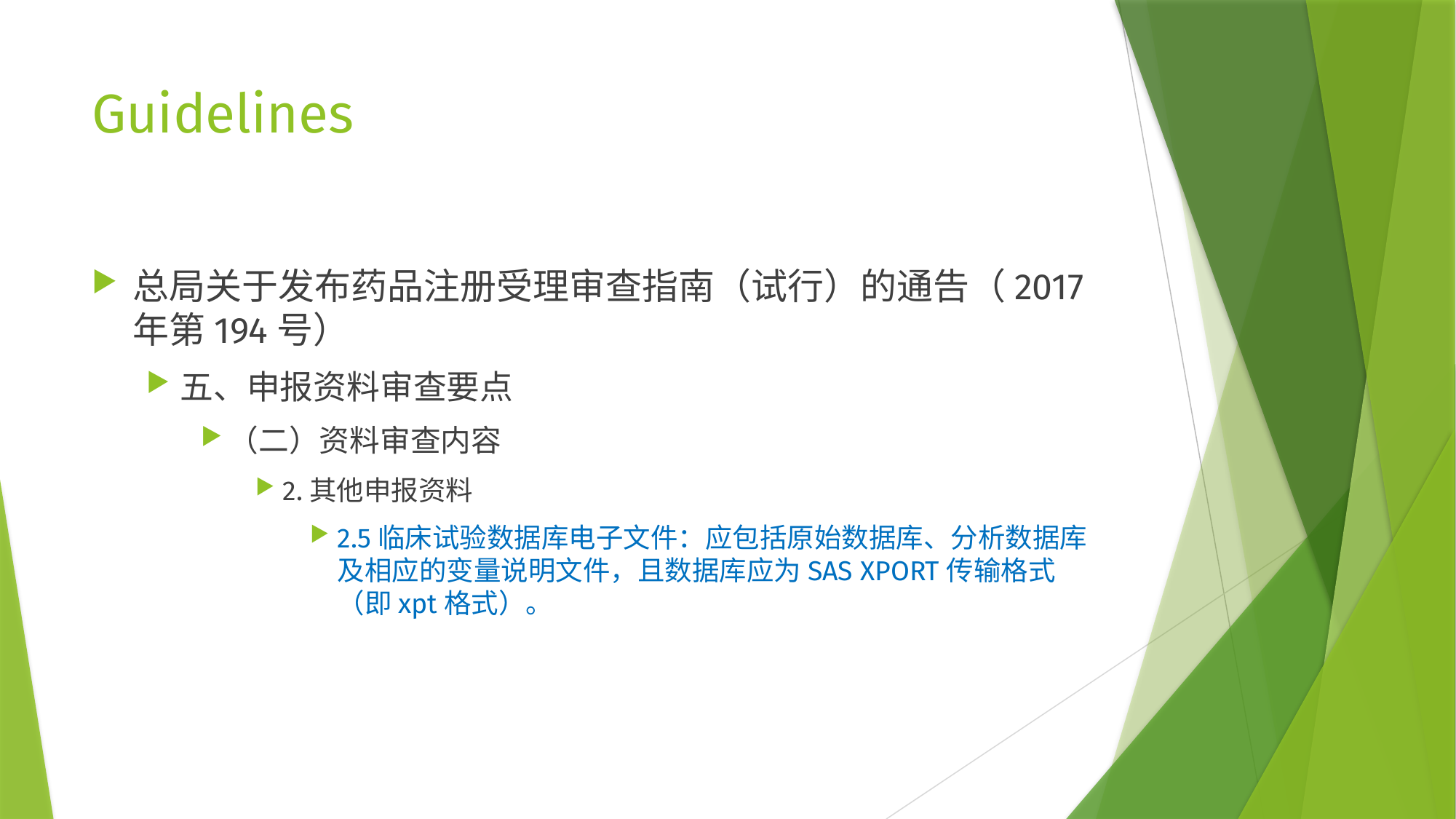

# Guidelines
总局关于发布药品注册受理审查指南（试行）的通告（2017年第194号）
五、申报资料审查要点
（二）资料审查内容
2.其他申报资料
2.5临床试验数据库电子文件：应包括原始数据库、分析数据库及相应的变量说明文件，且数据库应为SAS XPORT传输格式（即xpt格式）。